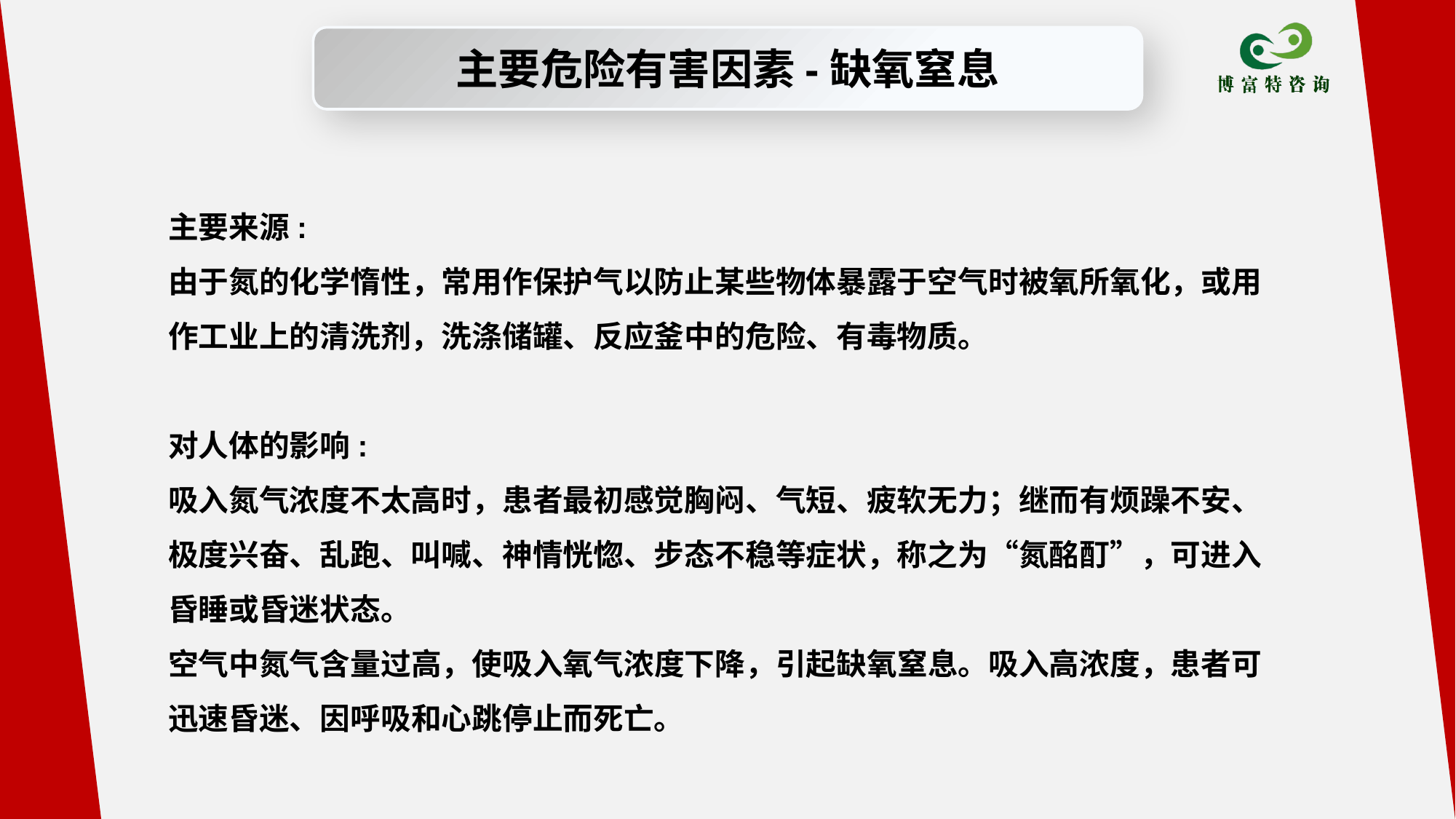

主要危险有害因素-缺氧窒息
主要来源:
由于氮的化学惰性，常用作保护气以防止某些物体暴露于空气时被氧所氧化，或用作工业上的清洗剂，洗涤储罐、反应釜中的危险、有毒物质。

对人体的影响:
吸入氮气浓度不太高时，患者最初感觉胸闷、气短、疲软无力；继而有烦躁不安、极度兴奋、乱跑、叫喊、神情恍惚、步态不稳等症状，称之为“氮酩酊”，可进入昏睡或昏迷状态。
空气中氮气含量过高，使吸入氧气浓度下降，引起缺氧窒息。吸入高浓度，患者可迅速昏迷、因呼吸和心跳停止而死亡。